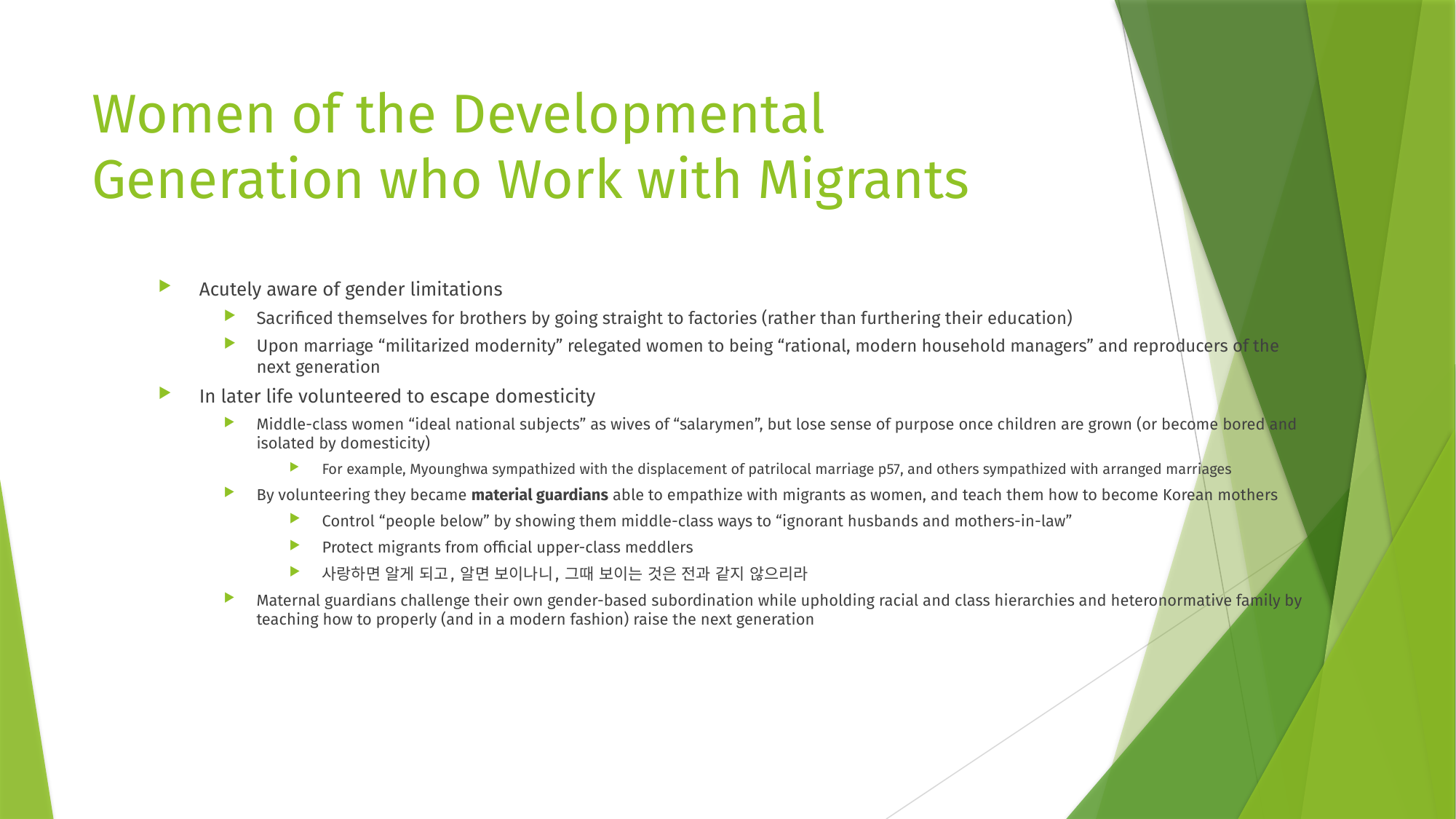

# Women of the Developmental Generation who Work with Migrants

Acutely aware of gender limitations
Sacrificed themselves for brothers by going straight to factories (rather than furthering their education)
Upon marriage “militarized modernity” relegated women to being “rational, modern household managers” and reproducers of the next generation
In later life volunteered to escape domesticity
Middle-class women “ideal national subjects” as wives of “salarymen”, but lose sense of purpose once children are grown (or become bored and isolated by domesticity)
For example, Myounghwa sympathized with the displacement of patrilocal marriage p57, and others sympathized with arranged marriages
By volunteering they became material guardians able to empathize with migrants as women, and teach them how to become Korean mothers
Control “people below” by showing them middle-class ways to “ignorant husbands and mothers-in-law”
Protect migrants from official upper-class meddlers
사랑하면 알게 되고, 알면 보이나니, 그때 보이는 것은 전과 같지 않으리라
Maternal guardians challenge their own gender-based subordination while upholding racial and class hierarchies and heteronormative family by teaching how to properly (and in a modern fashion) raise the next generation